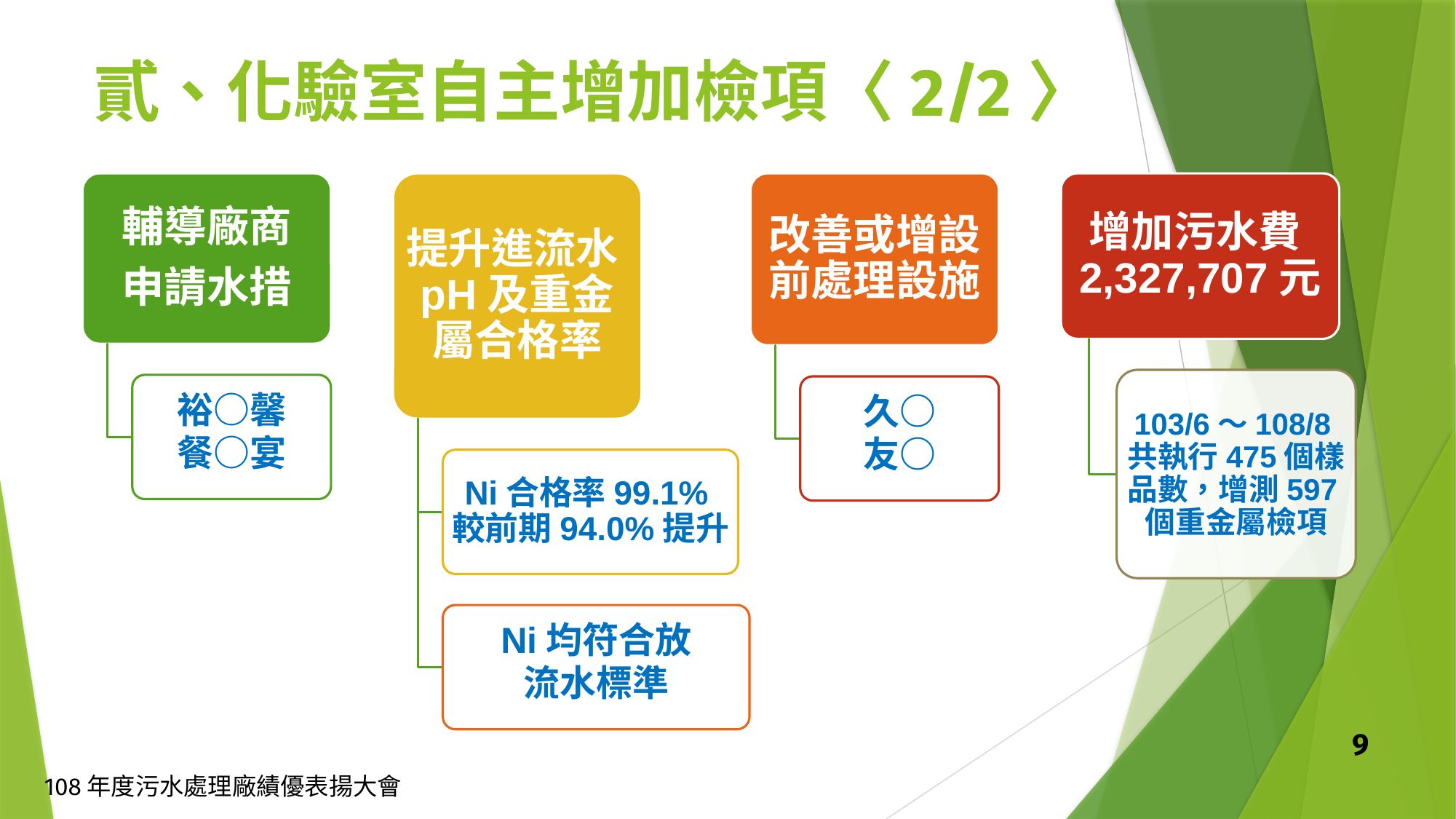

貳、化驗室自主增加檢項〈2/2〉
輔導廠商
申請水措
裕○馨
餐○宴
提升進流水pH及重金屬合格率
Ni合格率99.1%較前期94.0%提升
Ni均符合放
流水標準
改善或增設前處理設施
久○
友○
增加污水費2,327,707元
103/6～108/8共執行475個樣品數，增測597個重金屬檢項
9
108年度污水處理廠績優表揚大會